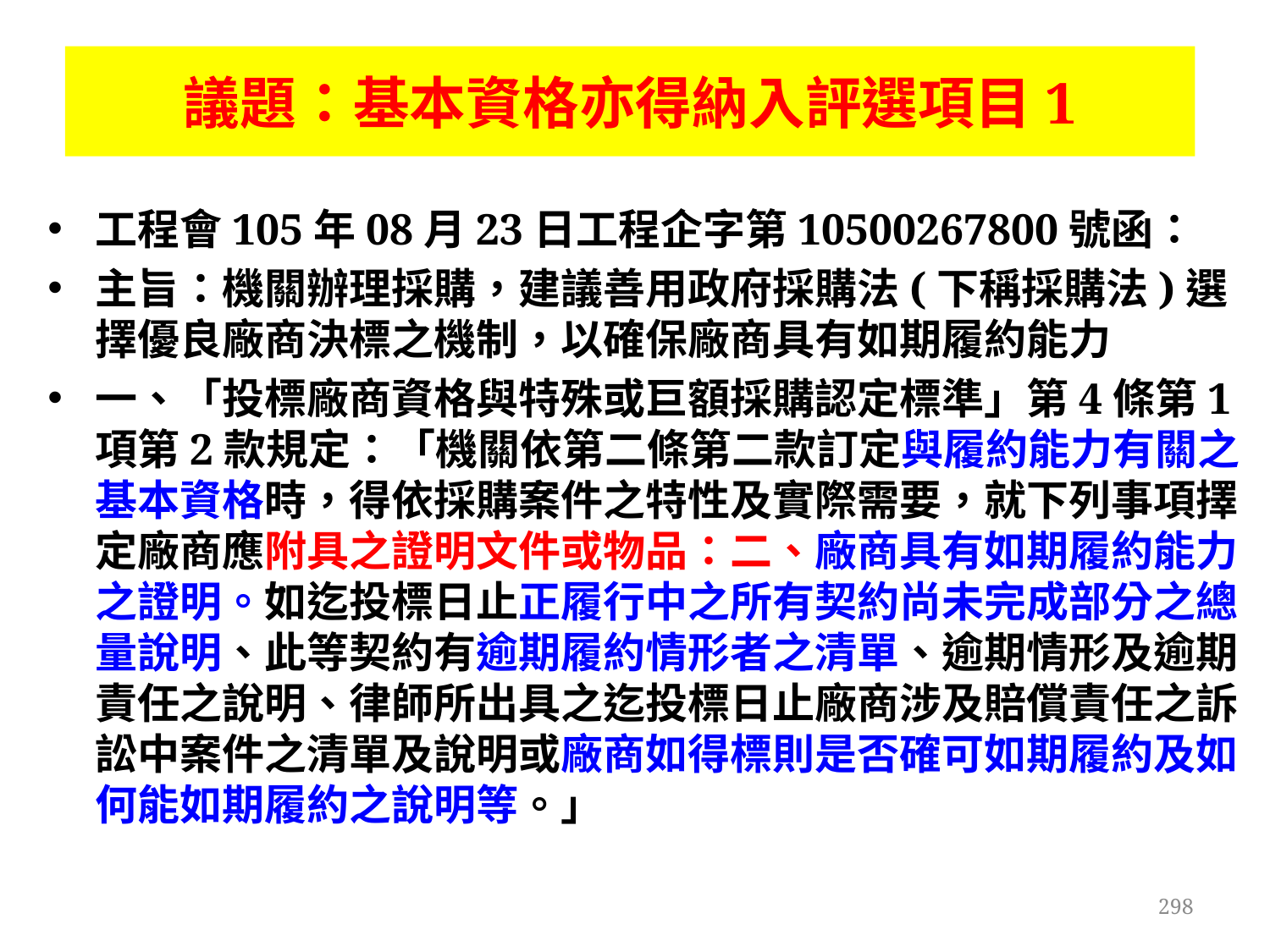

議題：基本資格亦得納入評選項目1
工程會105年08月23日工程企字第10500267800號函：
主旨：機關辦理採購，建議善用政府採購法(下稱採購法)選擇優良廠商決標之機制，以確保廠商具有如期履約能力
一、「投標廠商資格與特殊或巨額採購認定標準」第4條第1項第2款規定：「機關依第二條第二款訂定與履約能力有關之基本資格時，得依採購案件之特性及實際需要，就下列事項擇定廠商應附具之證明文件或物品：二、廠商具有如期履約能力之證明。如迄投標日止正履行中之所有契約尚未完成部分之總量說明、此等契約有逾期履約情形者之清單、逾期情形及逾期責任之說明、律師所出具之迄投標日止廠商涉及賠償責任之訴訟中案件之清單及說明或廠商如得標則是否確可如期履約及如何能如期履約之說明等。」
298